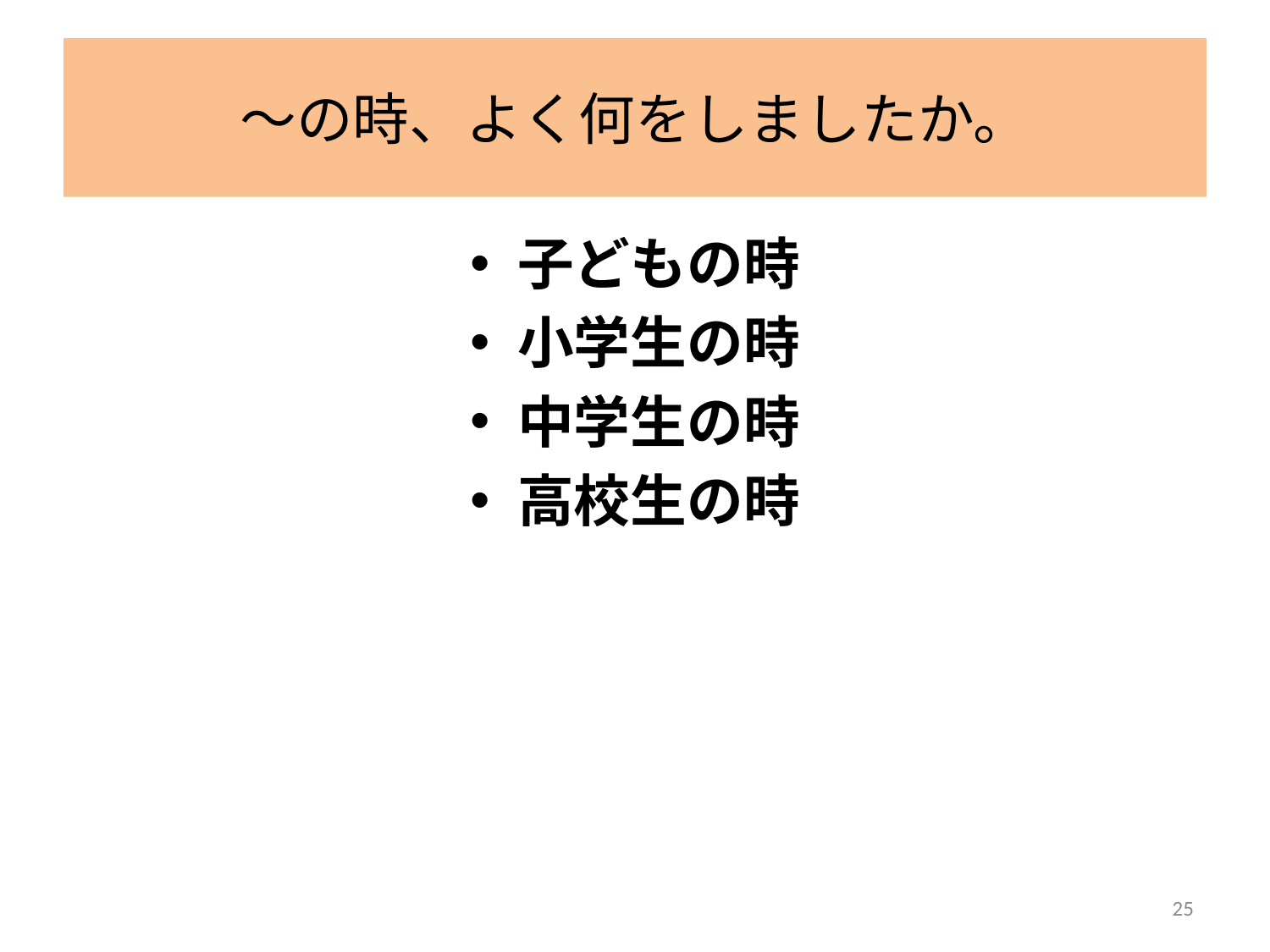

# ～の時、よく何をしましたか。
子どもの時
小学生の時
中学生の時
高校生の時

25